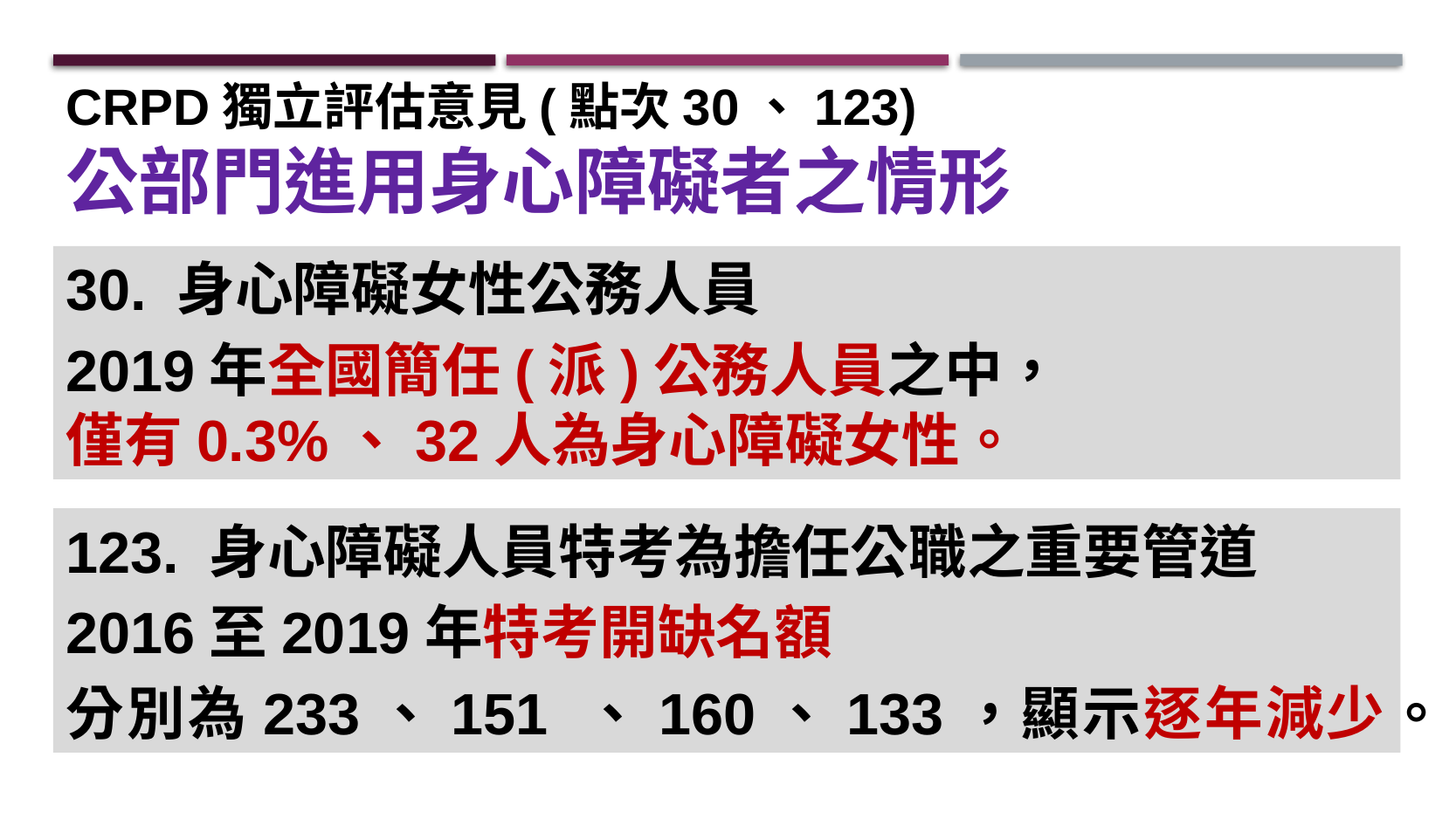

CRPD獨立評估意見(點次30、123)
公部門進用身心障礙者之情形
30. 身心障礙女性公務人員
2019年全國簡任(派)公務人員之中，
僅有0.3%、32人為身心障礙女性。
123. 身心障礙人員特考為擔任公職之重要管道
2016至2019年特考開缺名額
分別為233、151 、160、133，顯示逐年減少。